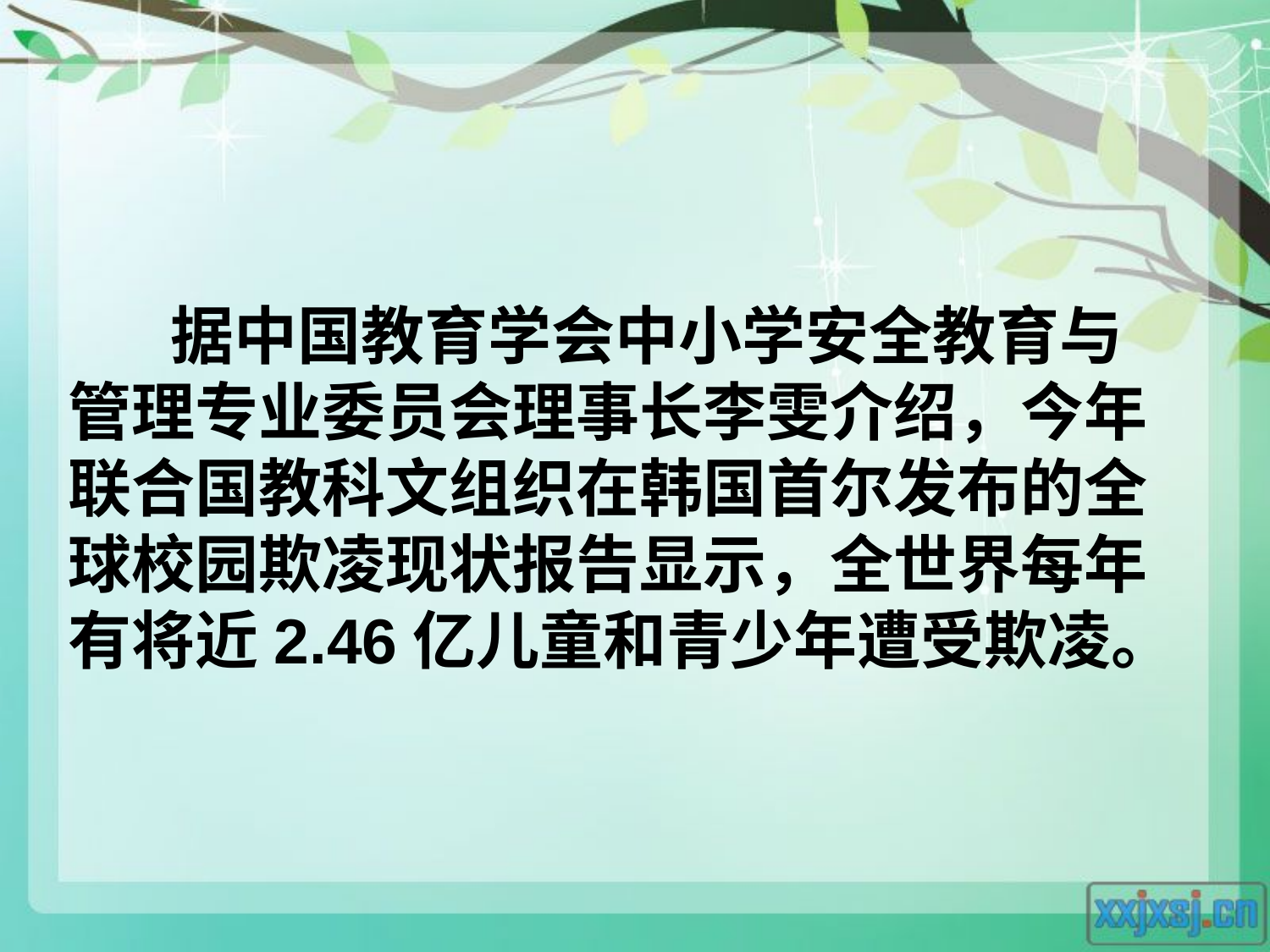

据中国教育学会中小学安全教育与管理专业委员会理事长李雯介绍，今年联合国教科文组织在韩国首尔发布的全球校园欺凌现状报告显示，全世界每年有将近2.46亿儿童和青少年遭受欺凌。